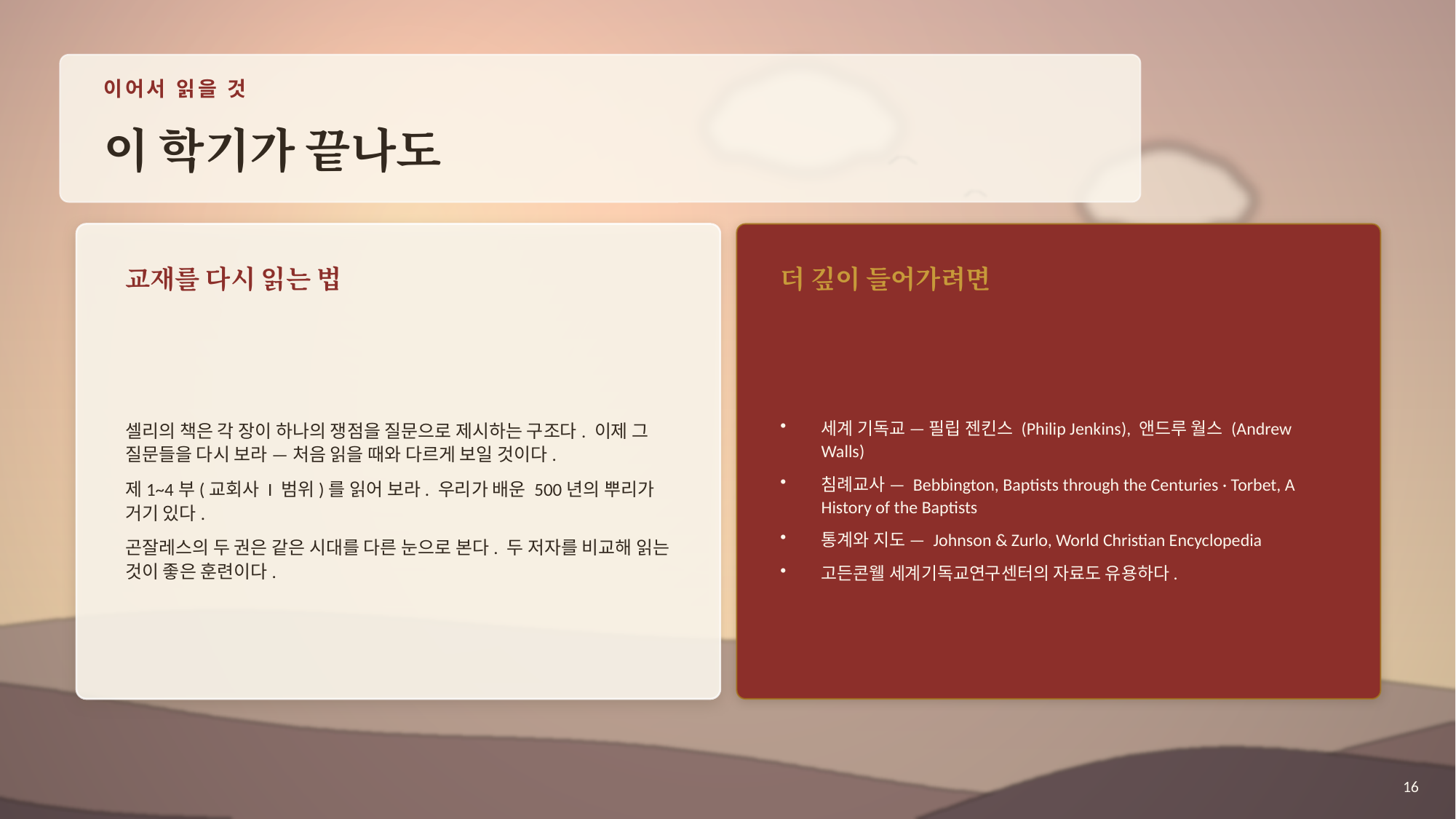

이어서 읽을 것
이 학기가 끝나도

교재를 다시 읽는 법
더 깊이 들어가려면
셀리의 책은 각 장이 하나의 쟁점을 질문으로 제시하는 구조다. 이제 그 질문들을 다시 보라 — 처음 읽을 때와 다르게 보일 것이다.
제1~4부(교회사 I 범위)를 읽어 보라. 우리가 배운 500년의 뿌리가 거기 있다.
곤잘레스의 두 권은 같은 시대를 다른 눈으로 본다. 두 저자를 비교해 읽는 것이 좋은 훈련이다.
세계 기독교 — 필립 젠킨스 (Philip Jenkins), 앤드루 월스 (Andrew Walls)
침례교사 — Bebbington, Baptists through the Centuries · Torbet, A History of the Baptists
통계와 지도 — Johnson & Zurlo, World Christian Encyclopedia
고든콘웰 세계기독교연구센터의 자료도 유용하다.
16